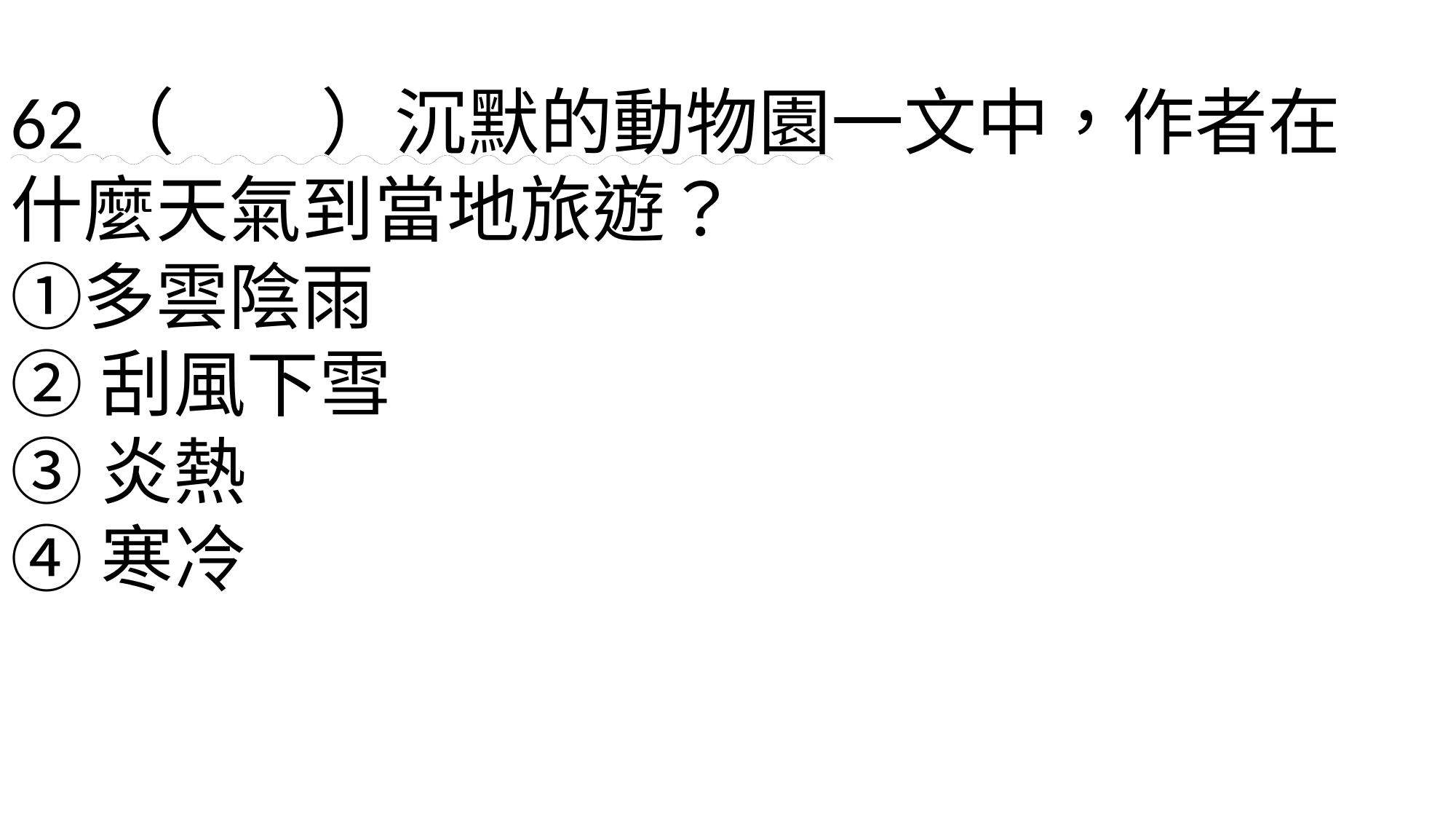

62（         ）沉默的動物園一文中，作者在什麼天氣到當地旅遊？　
①多雲陰雨
②刮風下雪
③炎熱
④寒冷